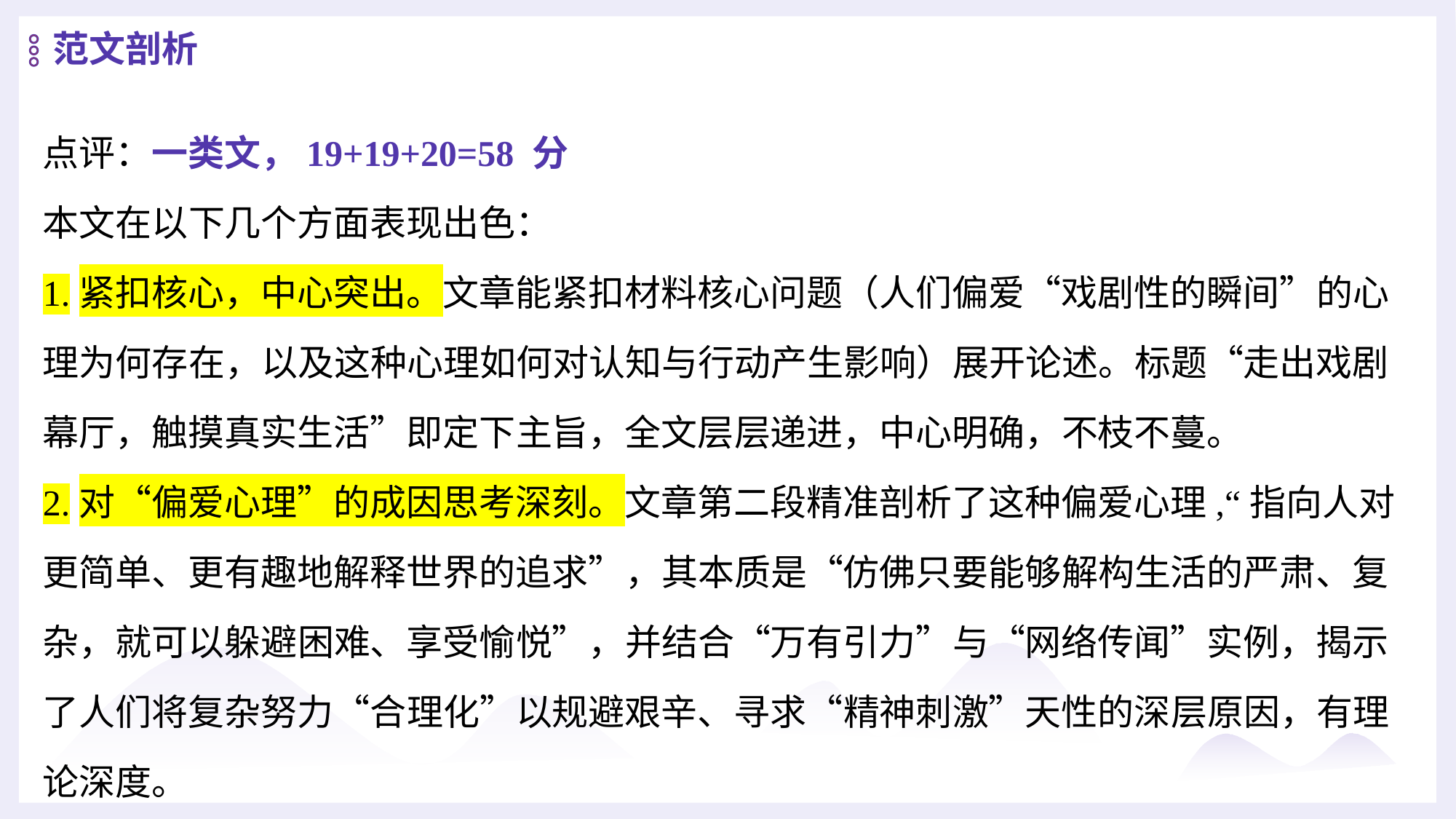

范文剖析
点评：一类文，19+19+20=58 分
本文在以下几个方面表现出色：
1.紧扣核心，中心突出。文章能紧扣材料核心问题（人们偏爱“戏剧性的瞬间”的心理为何存在，以及这种心理如何对认知与行动产生影响）展开论述。标题“走出戏剧幕厅，触摸真实生活”即定下主旨，全文层层递进，中心明确，不枝不蔓。
2.对“偏爱心理”的成因思考深刻。文章第二段精准剖析了这种偏爱心理,“指向人对更简单、更有趣地解释世界的追求”，其本质是“仿佛只要能够解构生活的严肃、复杂，就可以躲避困难、享受愉悦”，并结合“万有引力”与“网络传闻”实例，揭示了人们将复杂努力“合理化”以规避艰辛、寻求“精神刺激”天性的深层原因，有理论深度。